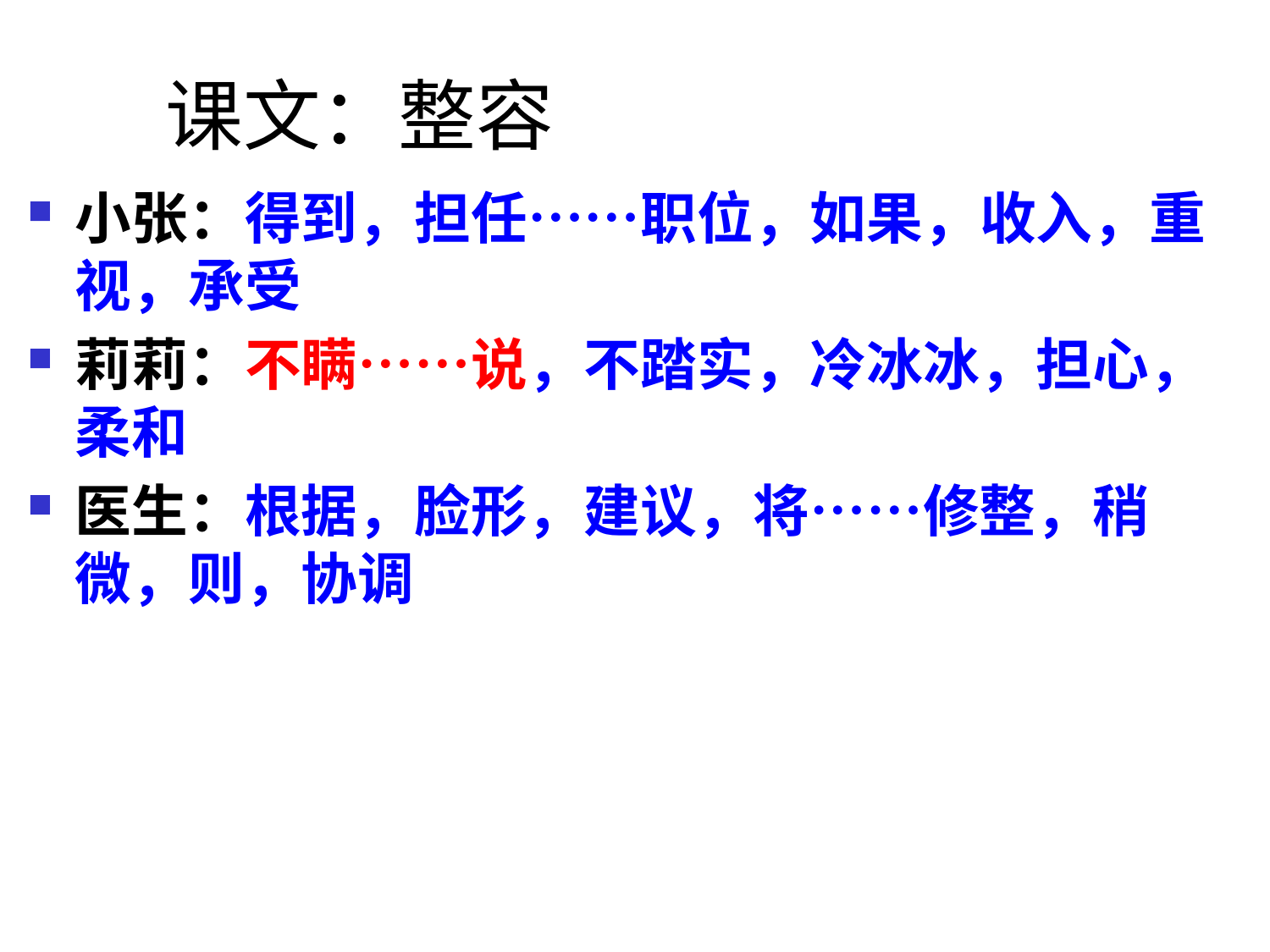

# 课文：整容
小张：得到，担任……职位，如果，收入，重视，承受
莉莉：不瞒……说，不踏实，冷冰冰，担心，柔和
医生：根据，脸形，建议，将……修整，稍微，则，协调